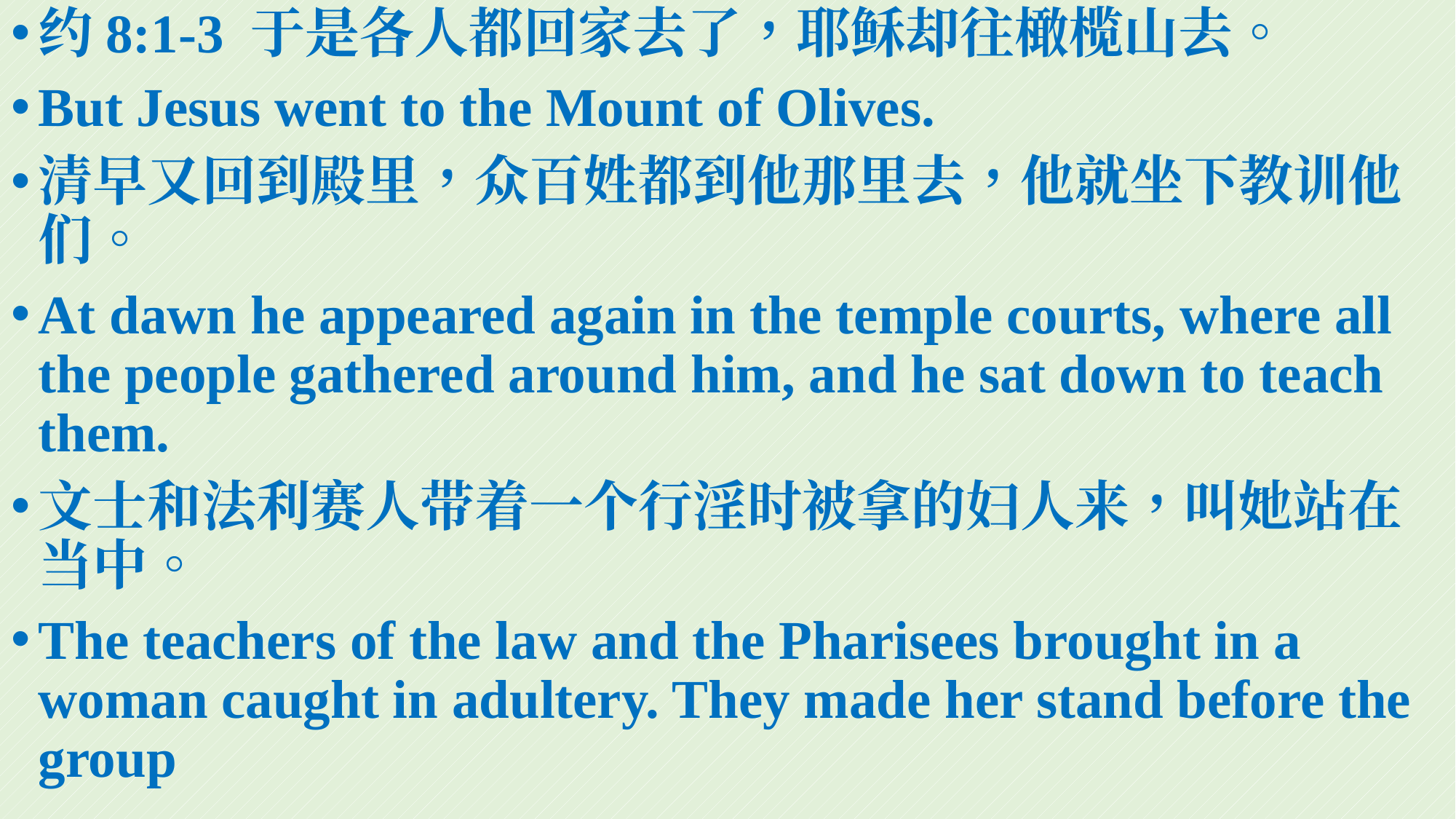

约8:1-3 于是各人都回家去了，耶稣却往橄榄山去。
But Jesus went to the Mount of Olives.
清早又回到殿里，众百姓都到他那里去，他就坐下教训他们。
At dawn he appeared again in the temple courts, where all the people gathered around him, and he sat down to teach them.
文士和法利赛人带着一个行淫时被拿的妇人来，叫她站在当中。
The teachers of the law and the Pharisees brought in a woman caught in adultery. They made her stand before the group